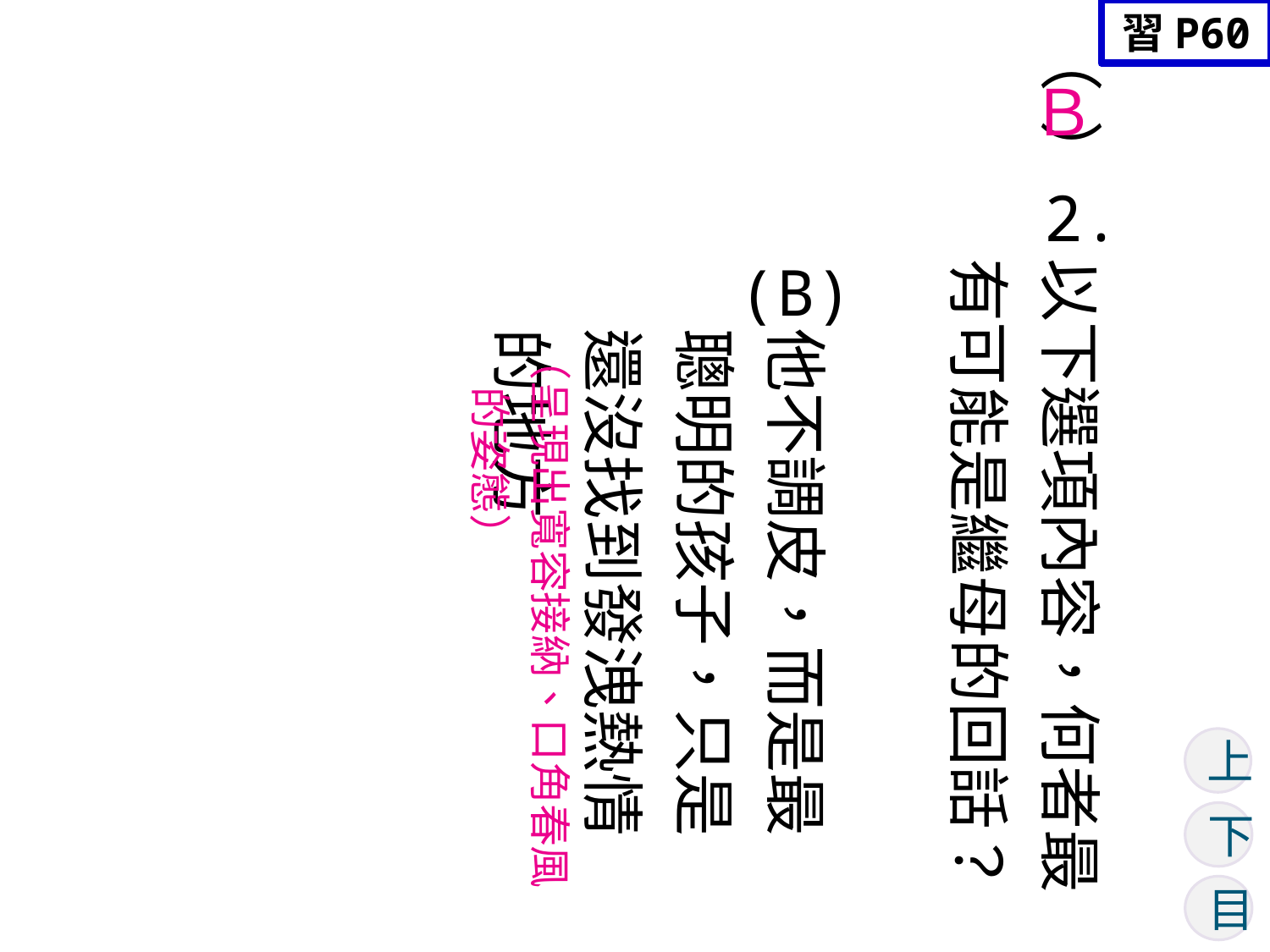

習P60
（  ）
2.
以下選項內容，何者最有可能是繼母的回話？

他不調皮，而是最聰明的孩子，只是還沒找到發洩熱情的地方
Ｂ
(B)
（呈現出寬容接納、口角春風
    的姿態）